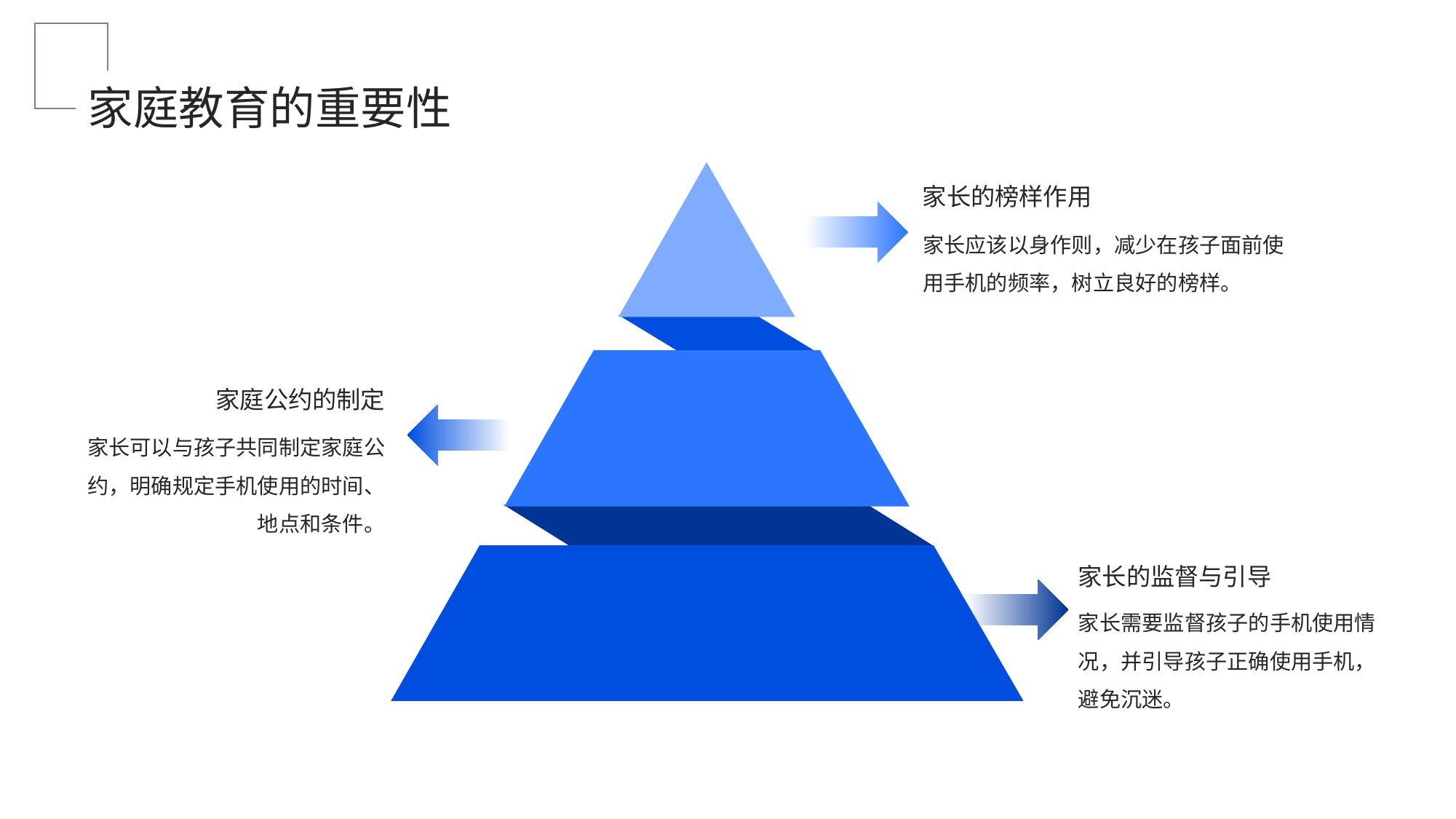

家庭教育的重要性

家长的榜样作用

家长应该以身作则，减少在孩子面前使用手机的频率，树立良好的榜样。

家庭公约的制定

家长可以与孩子共同制定家庭公约，明确规定手机使用的时间、地点和条件。

家长的监督与引导

家长需要监督孩子的手机使用情况，并引导孩子正确使用手机，避免沉迷。